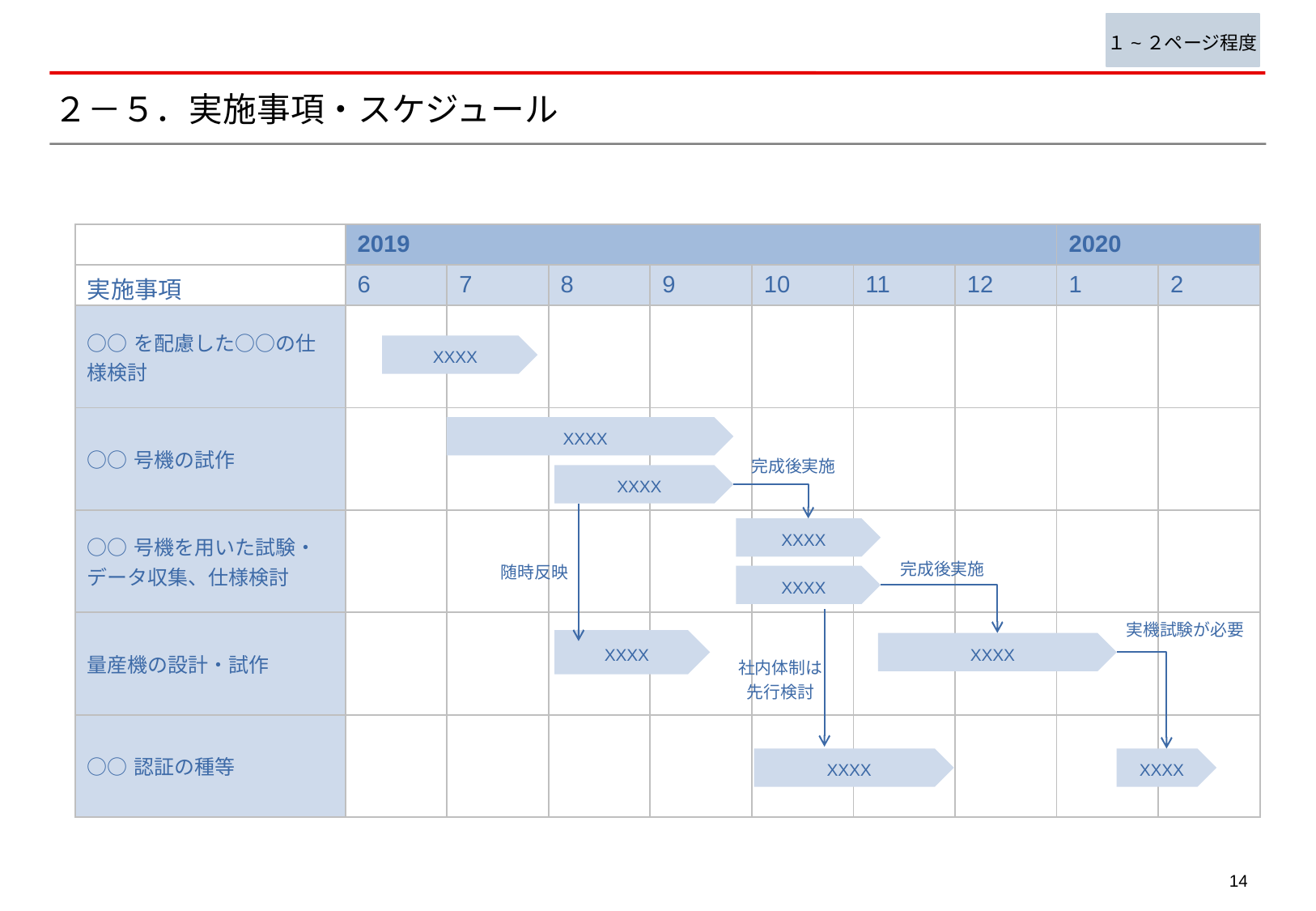

１~２ページ程度
# ２－５．実施事項・スケジュール

|  | 2019 |  |  |  |  |  |  | 2020 |  |
| --- | --- | --- | --- | --- | --- | --- | --- | --- | --- |
| 実施事項 | 6 | 7 | 8 | 9 | 10 | 11 | 12 | 1 | 2 |
| ○○を配慮した○○の仕様検討 |  |  |  |  |  |  |  |  |  |
| ○○号機の試作 |  |  |  |  |  |  |  |  |  |
| ○○号機を用いた試験・データ収集、仕様検討 |  |  |  |  |  |  |  |  |  |
| 量産機の設計・試作 |  |  |  |  |  |  |  |  |  |
| ○○認証の種等 |  |  |  |  |  |  |  |  |  |
XXXX
XXXX
完成後実施
XXXX
XXXX
完成後実施
随時反映
XXXX
実機試験が必要
XXXX
XXXX
社内体制は
先行検討
XXXX
XXXX